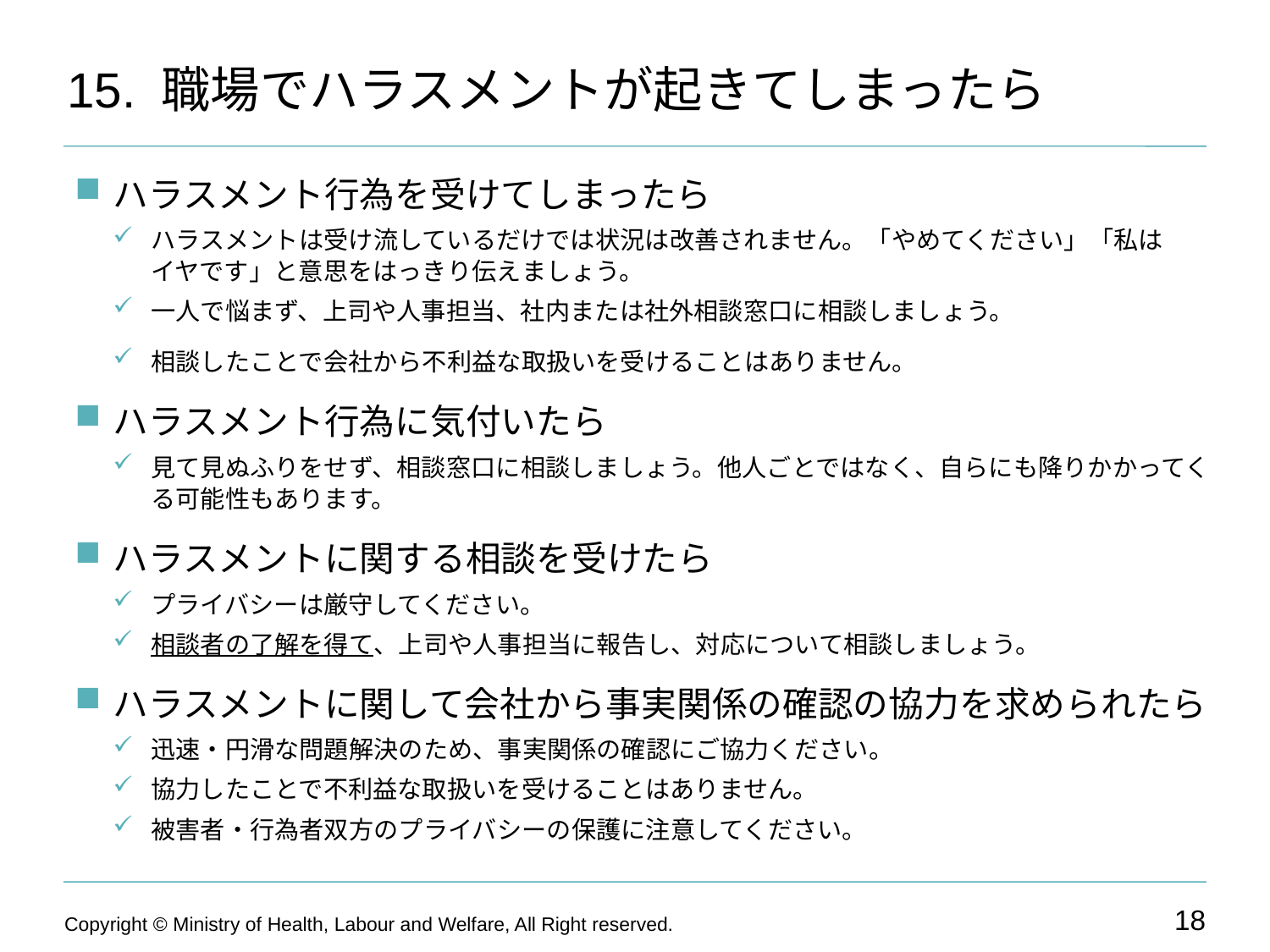

# 15. 職場でハラスメントが起きてしまったら
ハラスメント行為を受けてしまったら
ハラスメントは受け流しているだけでは状況は改善されません。「やめてください」「私は
イヤです」と意思をはっきり伝えましょう。
一人で悩まず、上司や人事担当、社内または社外相談窓口に相談しましょう。
相談したことで会社から不利益な取扱いを受けることはありません。
ハラスメント行為に気付いたら
見て見ぬふりをせず、相談窓口に相談しましょう。他人ごとではなく、自らにも降りかかってくる可能性もあります。
ハラスメントに関する相談を受けたら
プライバシーは厳守してください。
相談者の了解を得て、上司や人事担当に報告し、対応について相談しましょう。
ハラスメントに関して会社から事実関係の確認の協力を求められたら
迅速・円滑な問題解決のため、事実関係の確認にご協力ください。
協力したことで不利益な取扱いを受けることはありません。
被害者・行為者双方のプライバシーの保護に注意してください。
18